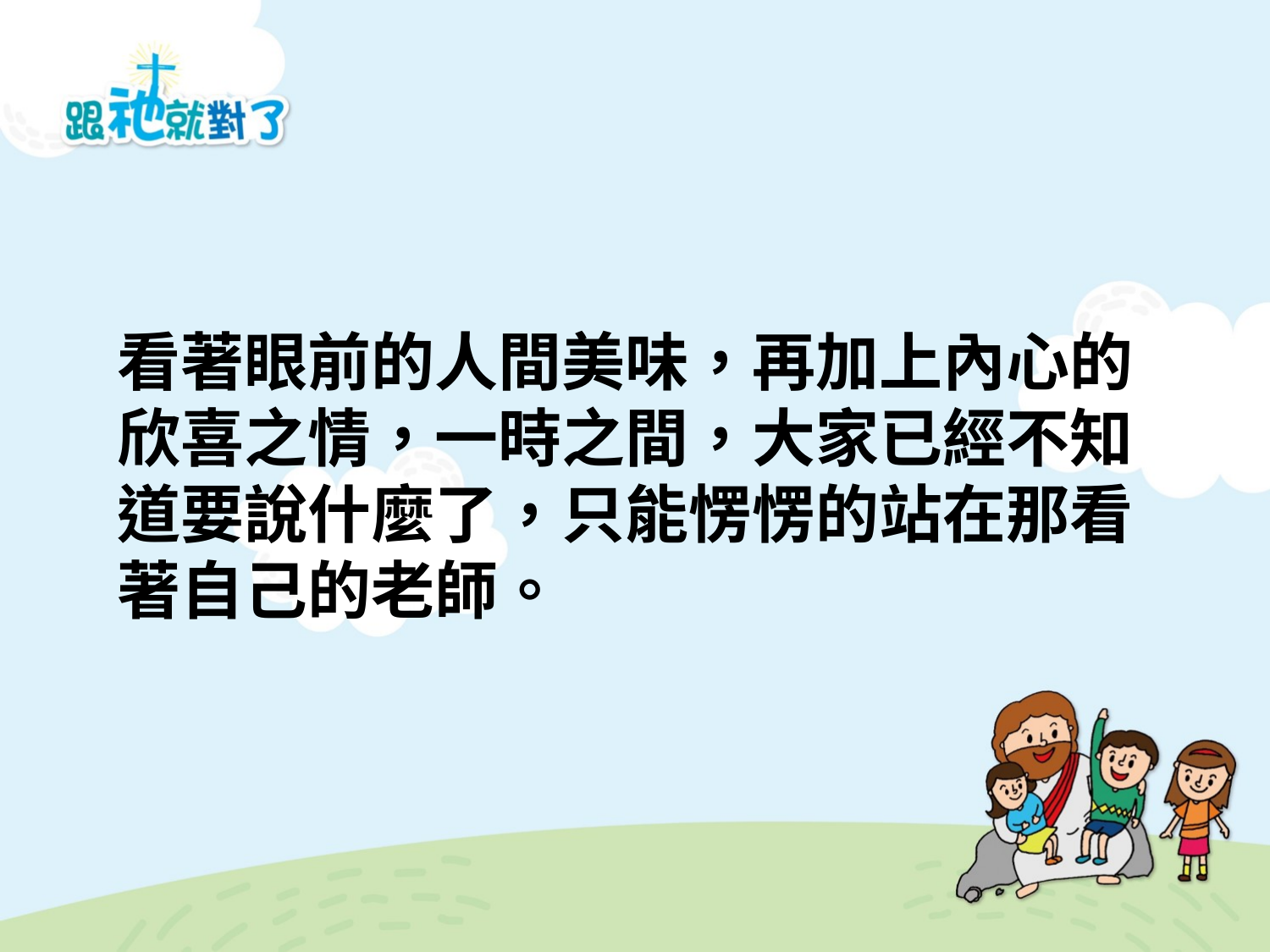

看著眼前的人間美味，再加上內心的欣喜之情，一時之間，大家已經不知道要說什麼了，只能愣愣的站在那看著自己的老師。